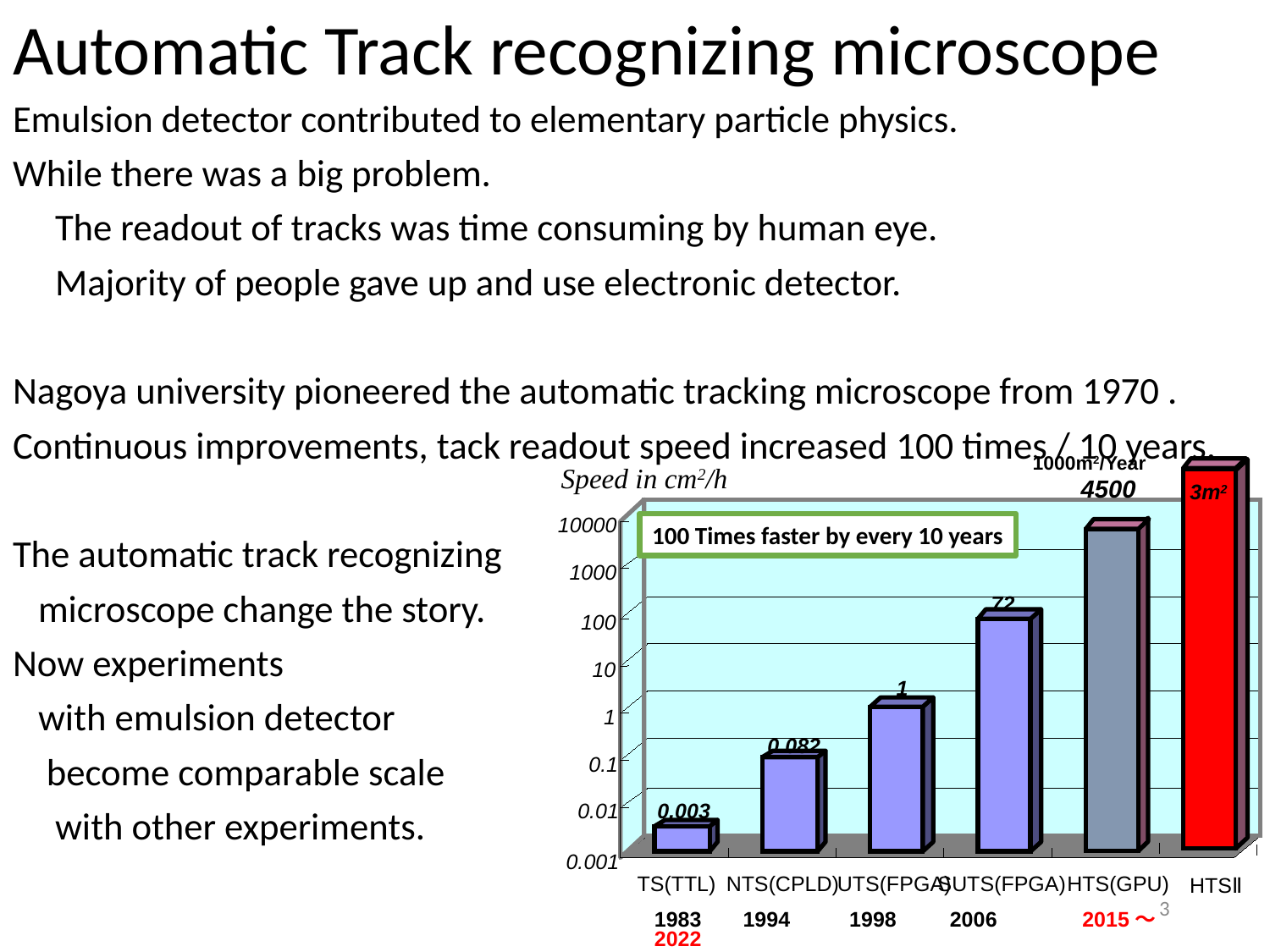

# Automatic Track recognizing microscope
Emulsion detector contributed to elementary particle physics.
While there was a big problem.
     The readout of tracks was time consuming by human eye.
     Majority of people gave up and use electronic detector.

Nagoya university pioneered the automatic tracking microscope from 1970 .
Continuous improvements, tack readout speed increased 100 times / 10 years.

The automatic track recognizing
   microscope change the story.
Now experiments
   with emulsion detector
    become comparable scale
     with other experiments.

1000m2/Year
Speed in cm2/h

4500
3m2

10000
100 Times faster by every 10 years

1000

72

100

10

1

1

0.082

0.1

0.01
0.003

0.001

TS(TTL)
NTS(CPLD)
UTS(FPGA)
SUTS(FPGA)
 HTS(GPU)
HTSⅡ
1983       1994          1998         2006ｰ　　　2015～　　　2022
3